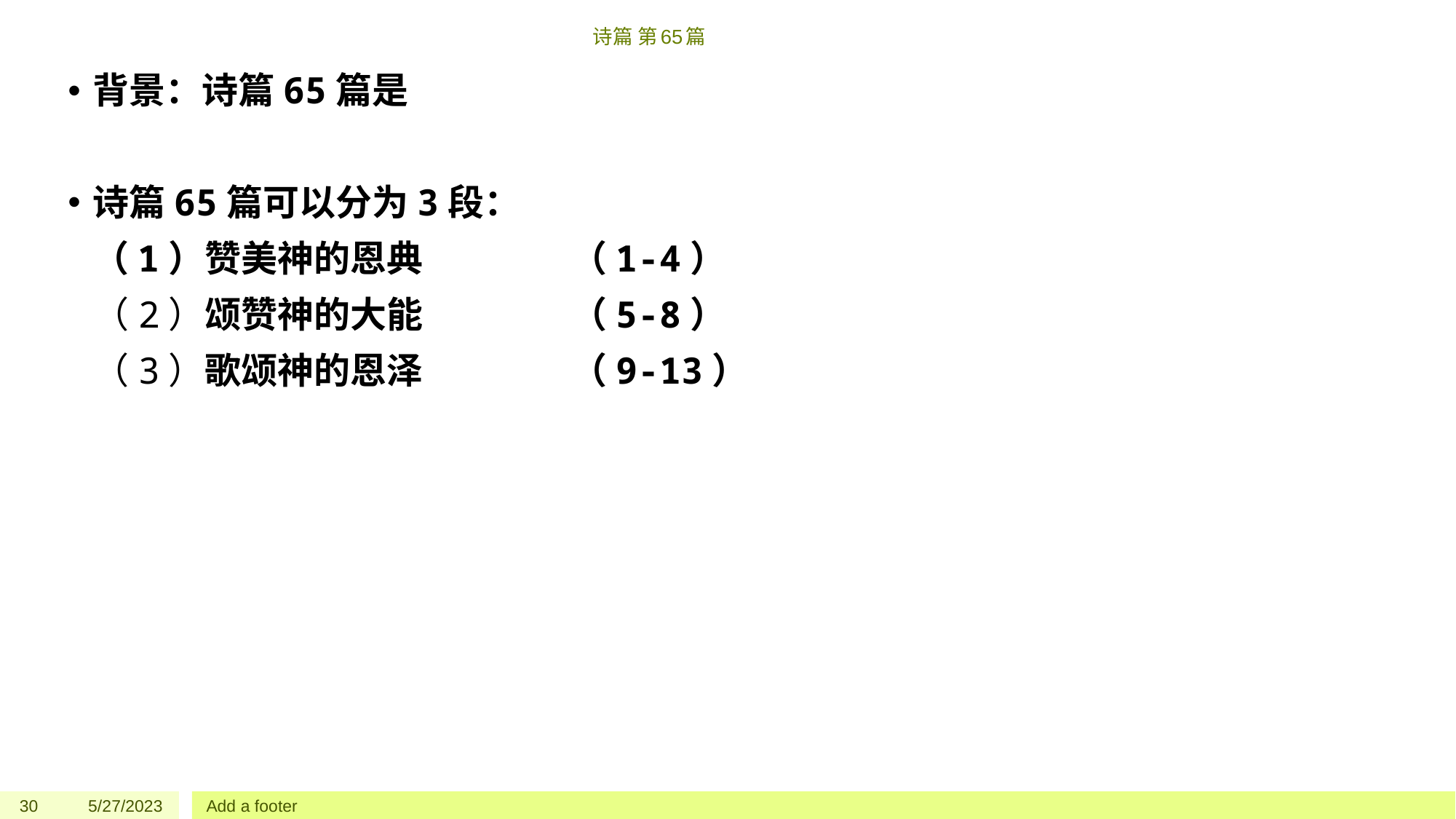

# 诗篇 第65篇
背景：诗篇65篇是

诗篇65篇可以分为3段：
  （1）赞美神的恩典                  （1-4）
  （2）颂赞神的大能                  （5-8）
  （3）歌颂神的恩泽                  （9-13）
30
5/27/2023
Add a footer